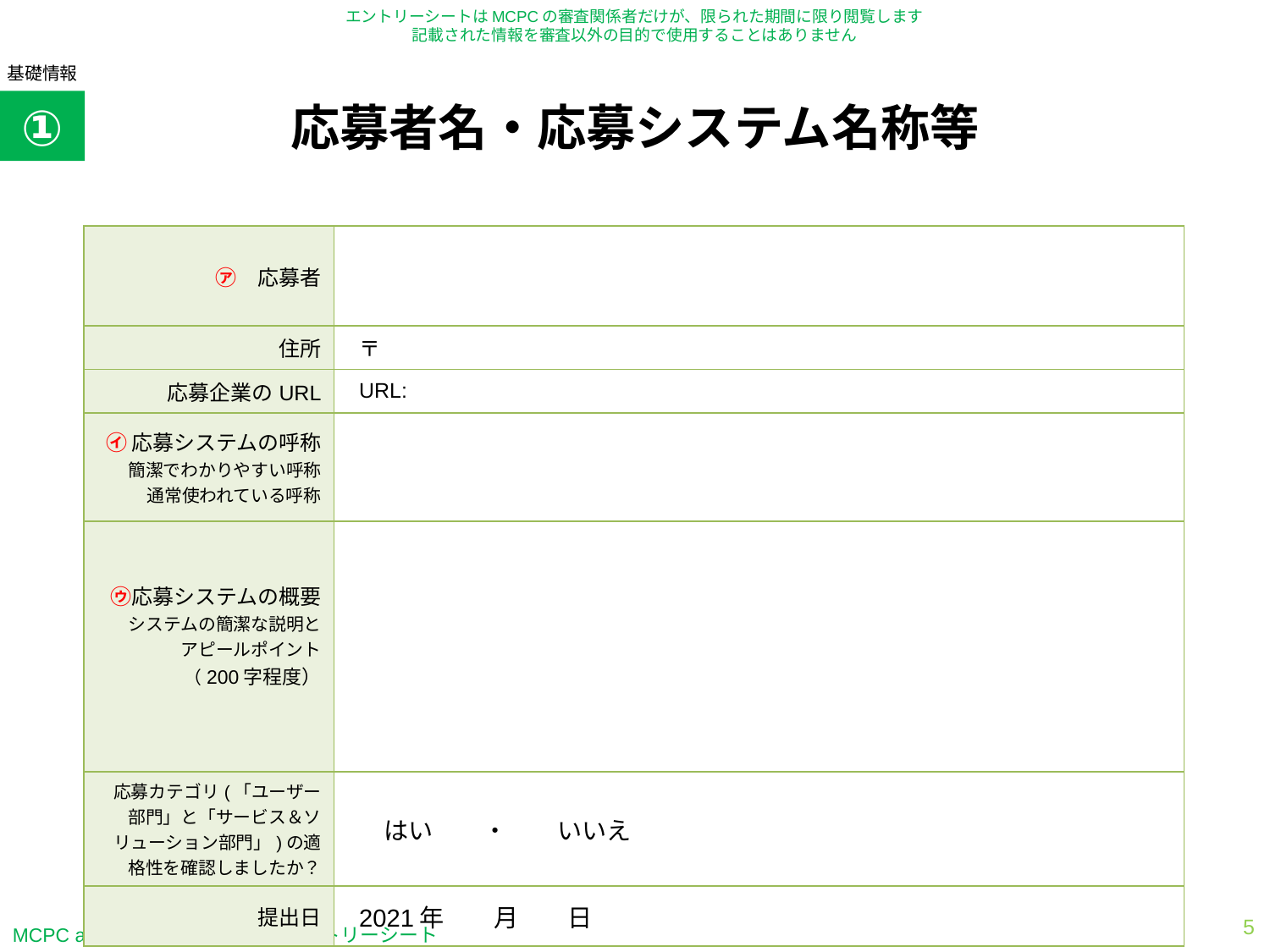

基礎情報
# 応募者名・応募システム名称等
①
| ㋐　応募者 |  |
| --- | --- |
| 住所 | 〒 |
| 応募企業のURL | URL: |
| ㋑ 応募システムの呼称 簡潔でわかりやすい呼称 通常使われている呼称 |  |
| ㋒応募システムの概要 システムの簡潔な説明と アピールポイント （200字程度） |  |
| 応募カテゴリ(「ユーザー部門」と「サービス＆ソリューション部門」)の適格性を確認しましたか？ | はい　　・　　いいえ |
| 提出日 | 2021年　　月　　日 |
5